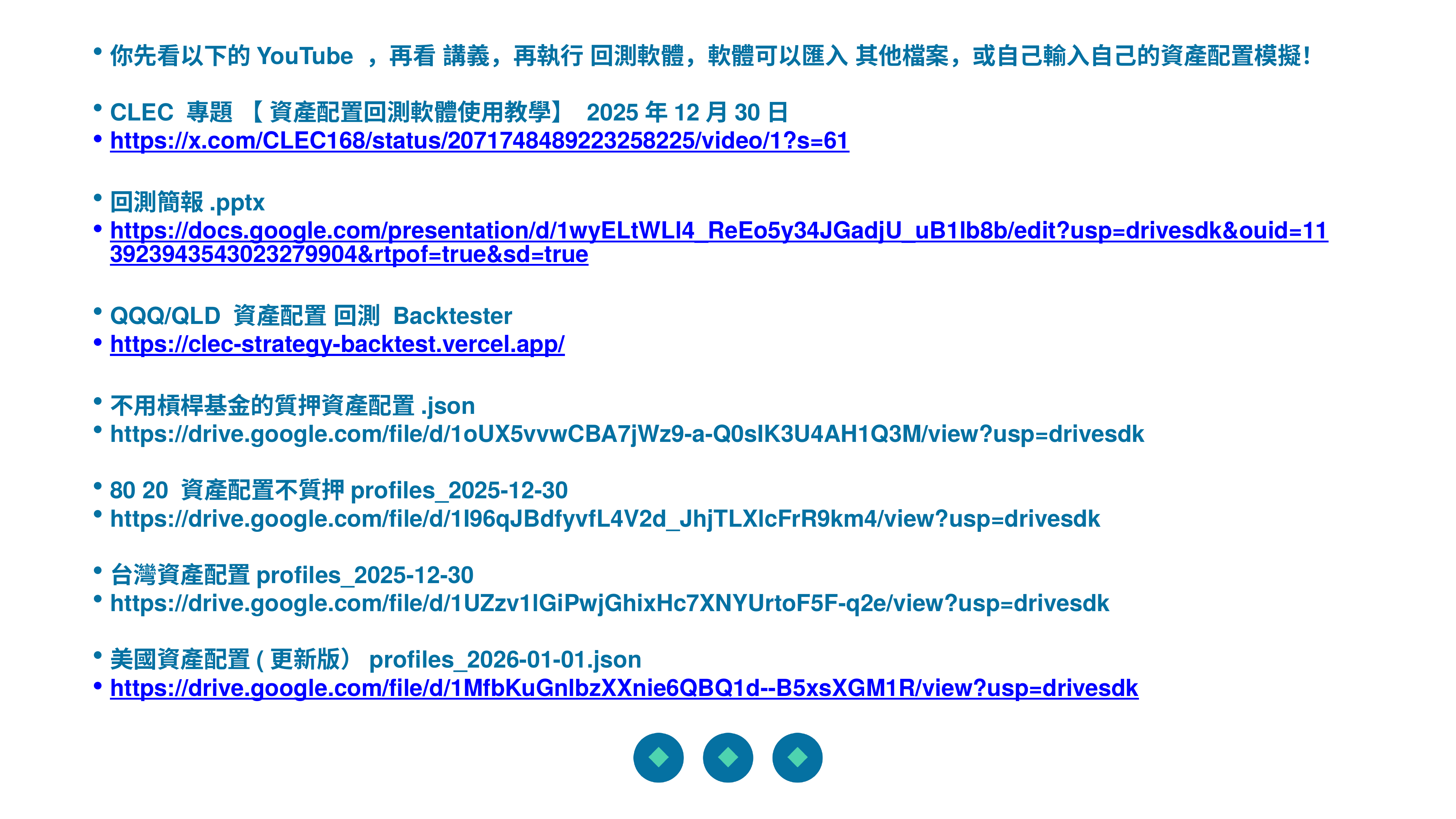

你先看以下的YouTube ，再看 講義，再執行 回測軟體，軟體可以匯入 其他檔案，或自己輸入自己的資產配置模擬！

CLEC 專題 【 資產配置回測軟體使用教學】 2025年12月30日
https://x.com/CLEC168/status/2071748489223258225/video/1?s=61

回測簡報.pptx
https://docs.google.com/presentation/d/1wyELtWLl4_ReEo5y34JGadjU_uB1lb8b/edit?usp=drivesdk&ouid=113923943543023279904&rtpof=true&sd=true

QQQ/QLD 資產配置 回測 Backtester
https://clec-strategy-backtest.vercel.app/

不用槓桿基金的質押資產配置.json
https://drive.google.com/file/d/1oUX5vvwCBA7jWz9-a-Q0sIK3U4AH1Q3M/view?usp=drivesdk

80 20 資產配置不質押profiles_2025-12-30
https://drive.google.com/file/d/1I96qJBdfyvfL4V2d_JhjTLXlcFrR9km4/view?usp=drivesdk

台灣資產配置profiles_2025-12-30
https://drive.google.com/file/d/1UZzv1lGiPwjGhixHc7XNYUrtoF5F-q2e/view?usp=drivesdk

美國資產配置(更新版）profiles_2026-01-01.json
https://drive.google.com/file/d/1MfbKuGnlbzXXnie6QBQ1d--B5xsXGM1R/view?usp=drivesdk